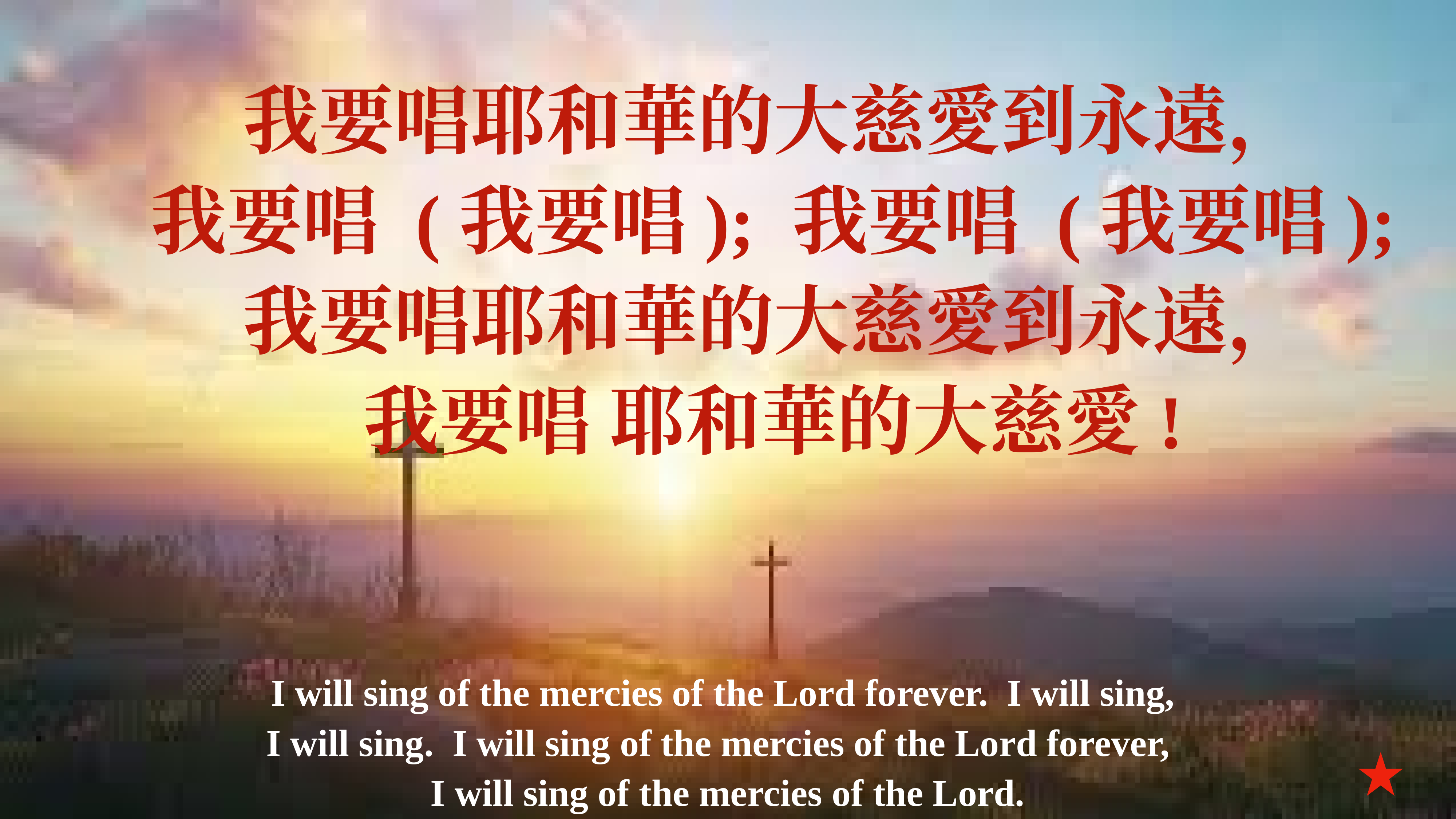

我要唱耶和華的大慈愛到永遠，
我要唱 (我要唱); 我要唱 (我要唱);
我要唱耶和華的大慈愛到永遠，
我要唱 耶和華的大慈愛!
I will sing of the mercies of the Lord forever.  I will sing,
I will sing.  I will sing of the mercies of the Lord forever,
I will sing of the mercies of the Lord.
11